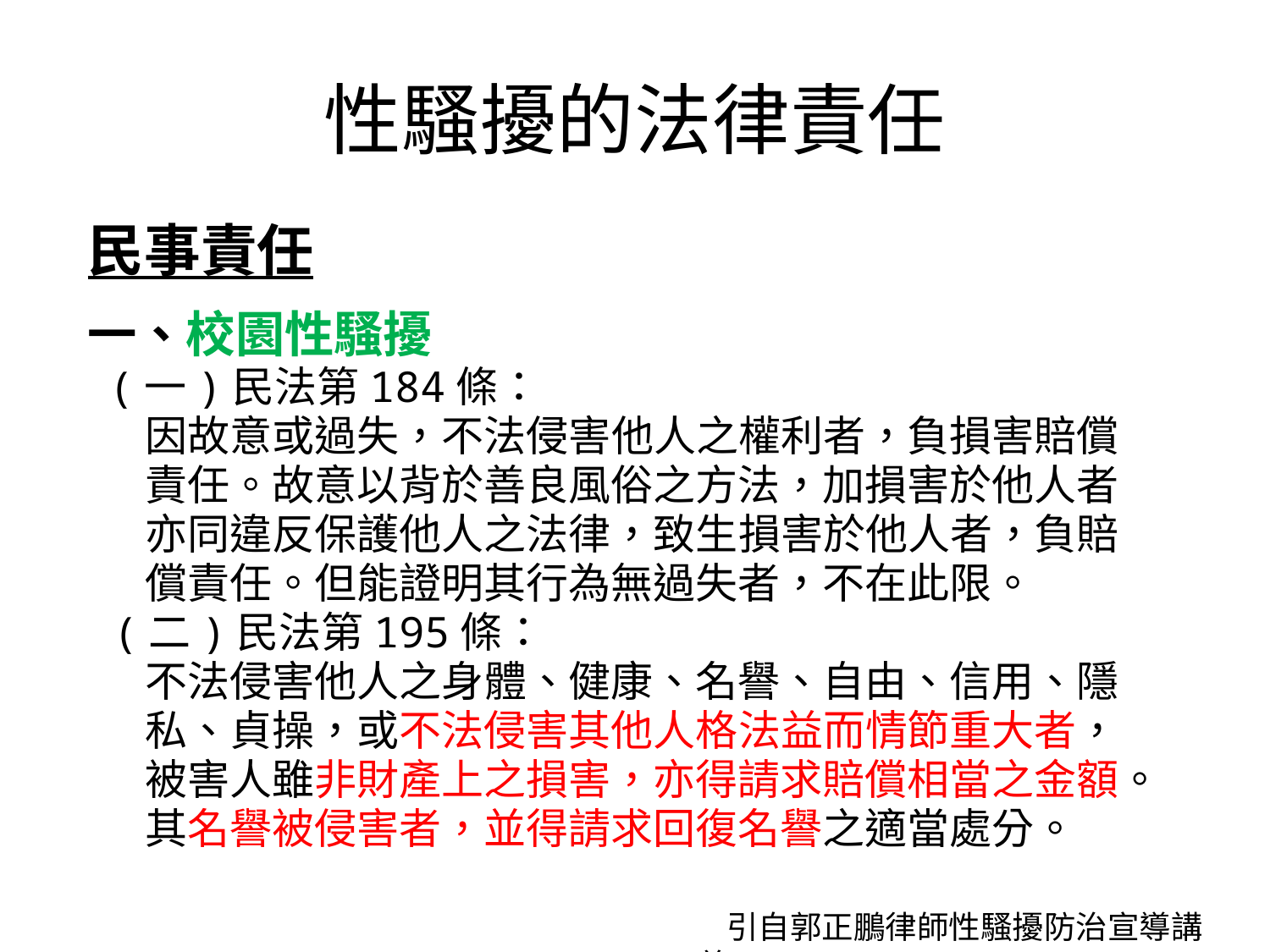

# 性騷擾的法律責任
民事責任
一、校園性騷擾
 (一)民法第184條：
     因故意或過失，不法侵害他人之權利者，負損害賠償
     責任。故意以背於善良風俗之方法，加損害於他人者
     亦同違反保護他人之法律，致生損害於他人者，負賠
     償責任。但能證明其行為無過失者，不在此限。
 (二)民法第195條：
     不法侵害他人之身體、健康、名譽、自由、信用、隱
     私、貞操，或不法侵害其他人格法益而情節重大者，
     被害人雖非財產上之損害，亦得請求賠償相當之金額。
     其名譽被侵害者，並得請求回復名譽之適當處分。

   引自郭正鵬律師性騷擾防治宣導講義